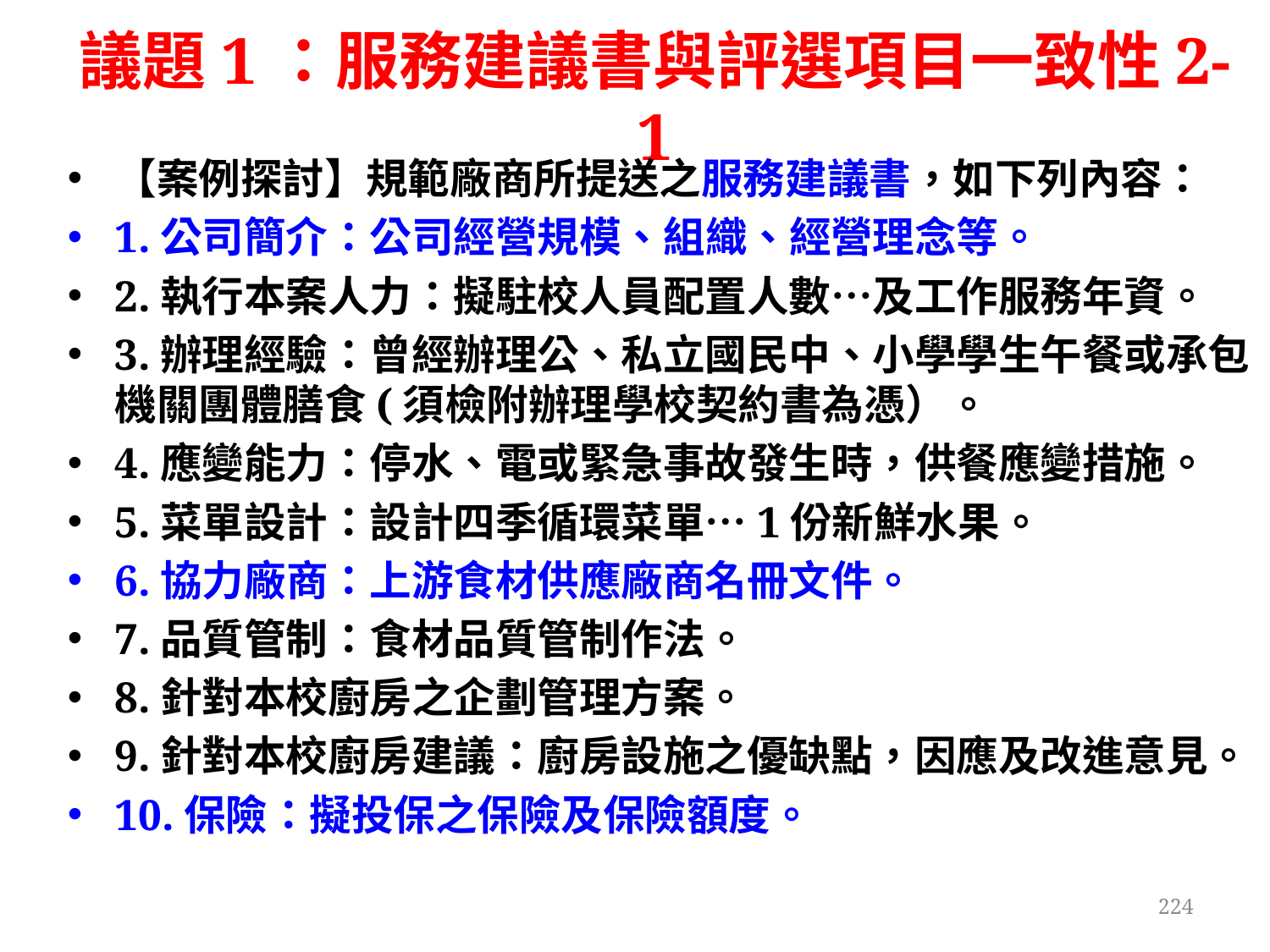

# 議題1：服務建議書與評選項目一致性2-1
【案例探討】規範廠商所提送之服務建議書，如下列內容：
1.公司簡介：公司經營規模、組織、經營理念等。
2.執行本案人力：擬駐校人員配置人數…及工作服務年資。
3.辦理經驗：曾經辦理公、私立國民中、小學學生午餐或承包機關團體膳食(須檢附辦理學校契約書為憑）。
4.應變能力：停水、電或緊急事故發生時，供餐應變措施。
5.菜單設計：設計四季循環菜單…1份新鮮水果。
6.協力廠商：上游食材供應廠商名冊文件。
7.品質管制：食材品質管制作法。
8.針對本校廚房之企劃管理方案。
9.針對本校廚房建議：廚房設施之優缺點，因應及改進意見。
10.保險：擬投保之保險及保險額度。

224